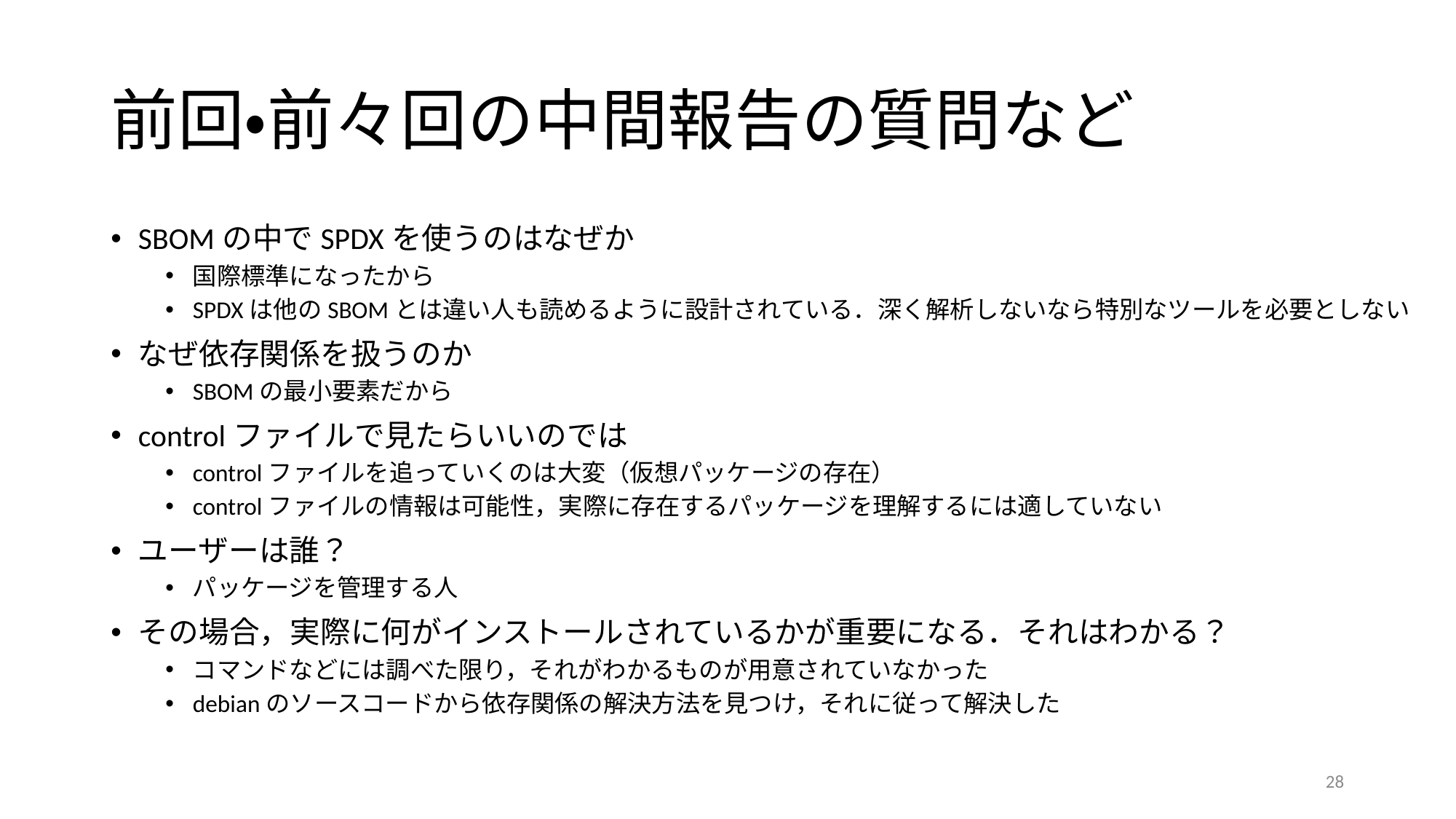

# 前回・前々回の中間報告の質問など
SBOMの中でSPDXを使うのはなぜか
国際標準になったから
SPDXは他のSBOMとは違い人も読めるように設計されている．深く解析しないなら特別なツールを必要としない
なぜ依存関係を扱うのか
SBOMの最小要素だから
controlファイルで見たらいいのでは
controlファイルを追っていくのは大変（仮想パッケージの存在）
controlファイルの情報は可能性，実際に存在するパッケージを理解するには適していない
ユーザーは誰？
パッケージを管理する人
その場合，実際に何がインストールされているかが重要になる．それはわかる？
コマンドなどには調べた限り，それがわかるものが用意されていなかった
debianのソースコードから依存関係の解決方法を見つけ，それに従って解決した
28